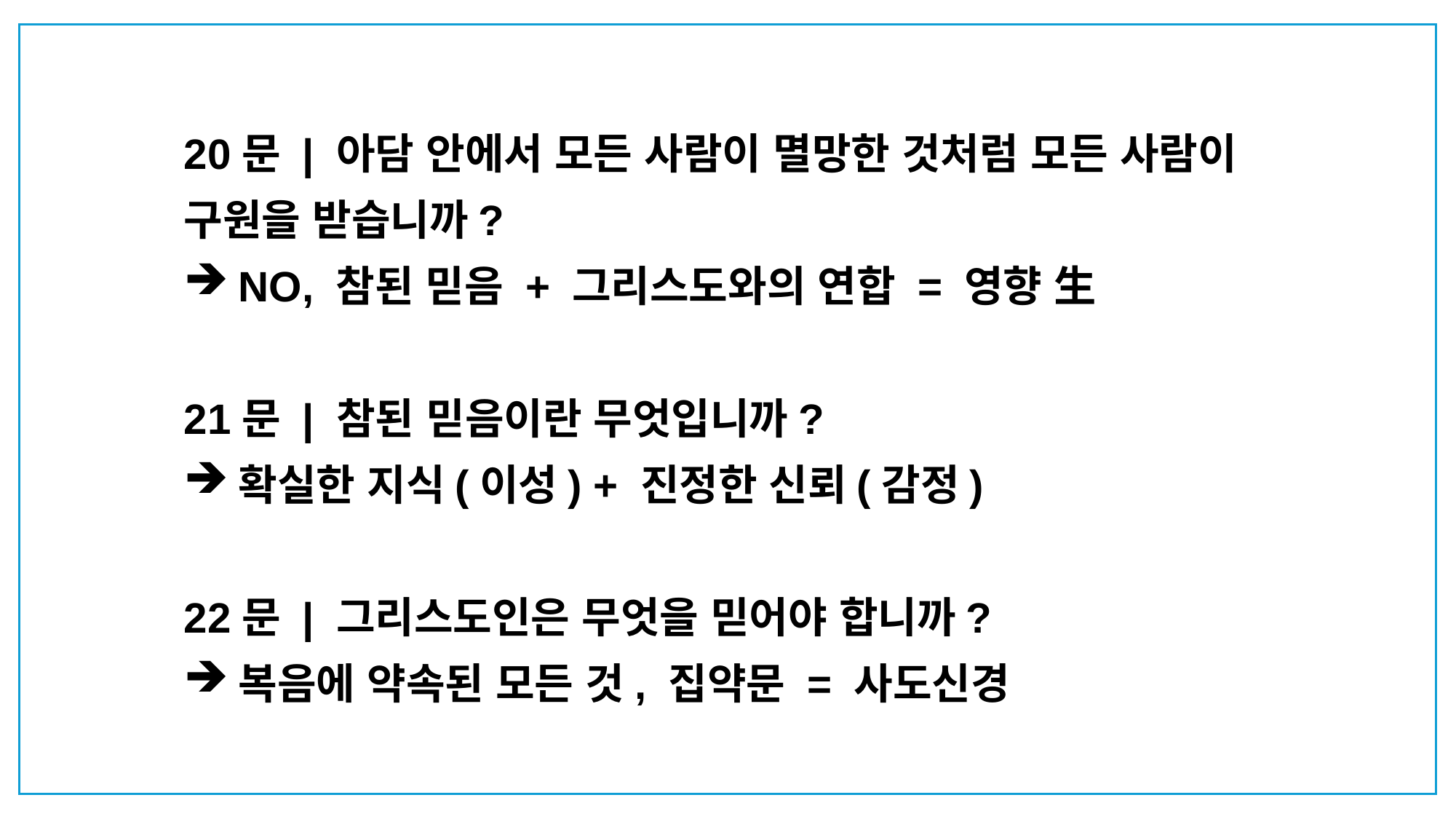

20문 | 아담 안에서 모든 사람이 멸망한 것처럼 모든 사람이 구원을 받습니까?
NO, 참된 믿음 + 그리스도와의 연합 = 영향 生

21문 | 참된 믿음이란 무엇입니까?
확실한 지식(이성) + 진정한 신뢰(감정)

22문 | 그리스도인은 무엇을 믿어야 합니까?
복음에 약속된 모든 것, 집약문 = 사도신경